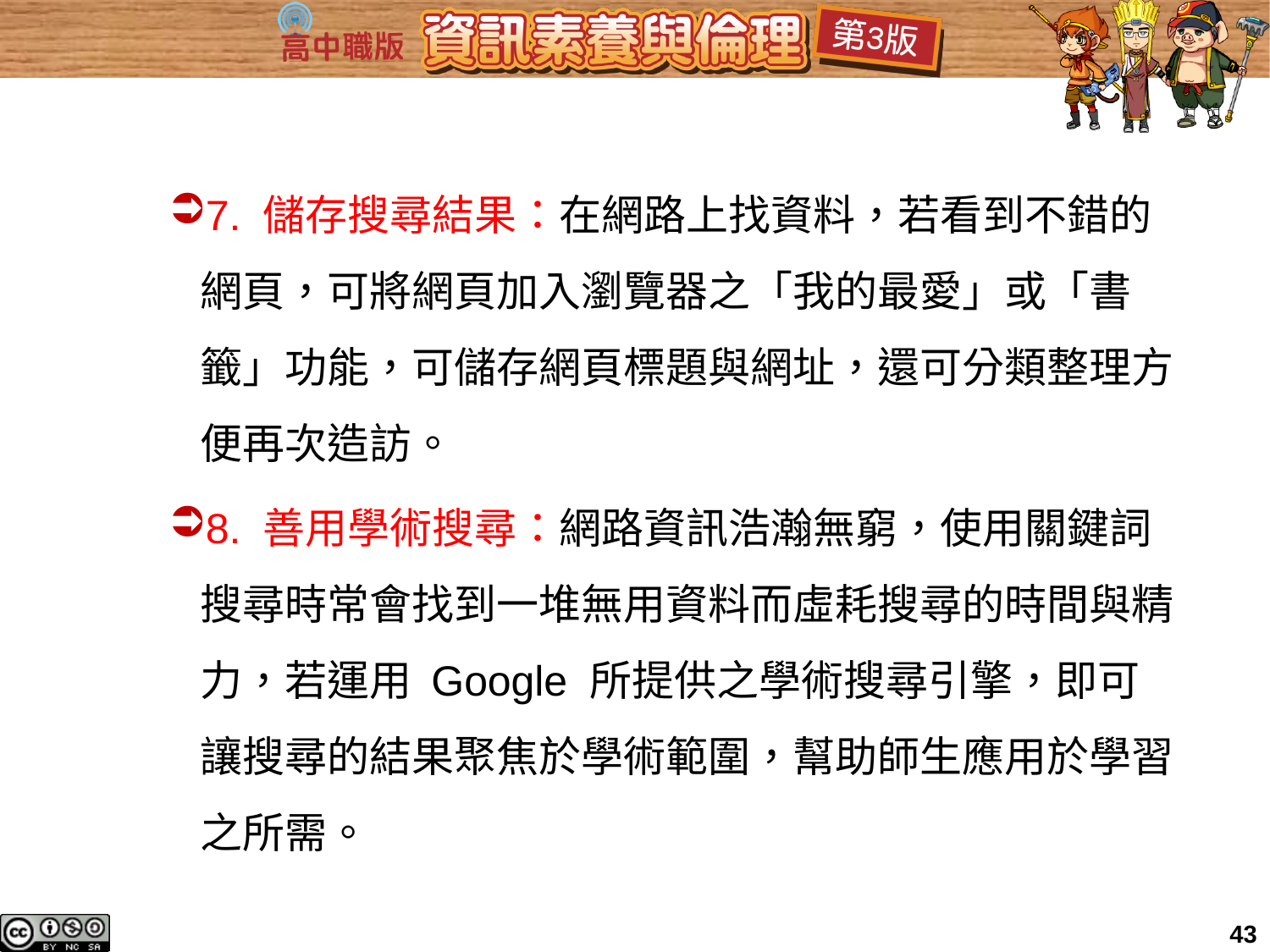

7. 儲存搜尋結果：在網路上找資料，若看到不錯的網頁，可將網頁加入瀏覽器之「我的最愛」或「書籤」功能，可儲存網頁標題與網址，還可分類整理方便再次造訪。
8. 善用學術搜尋：網路資訊浩瀚無窮，使用關鍵詞搜尋時常會找到一堆無用資料而虛耗搜尋的時間與精力，若運用 Google 所提供之學術搜尋引擎，即可讓搜尋的結果聚焦於學術範圍，幫助師生應用於學習之所需。
43